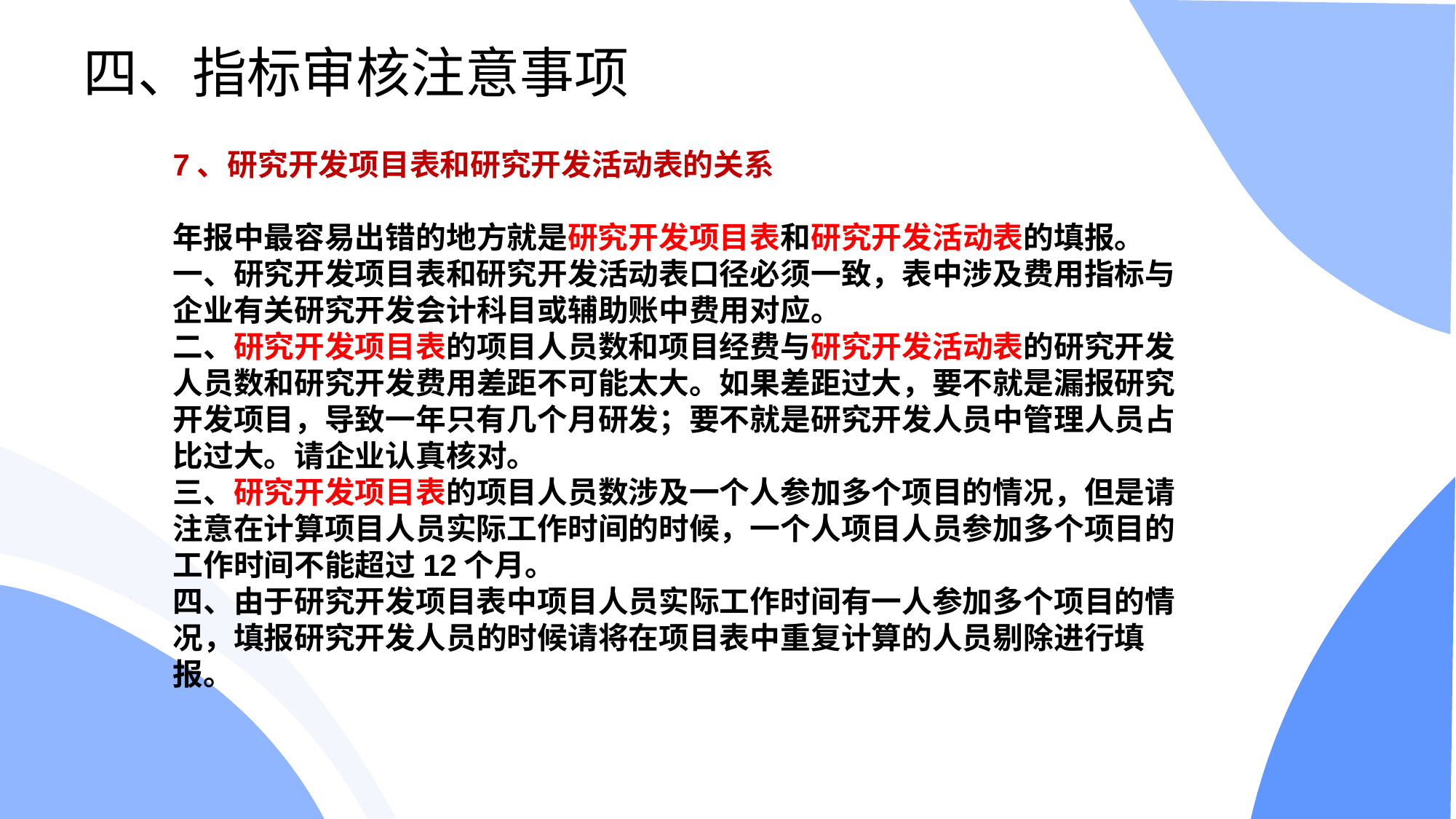

四、指标审核注意事项
# 7、研究开发项目表和研究开发活动表的关系
年报中最容易出错的地方就是研究开发项目表和研究开发活动表的填报。
一、研究开发项目表和研究开发活动表口径必须一致，表中涉及费用指标与企业有关研究开发会计科目或辅助账中费用对应。
二、研究开发项目表的项目人员数和项目经费与研究开发活动表的研究开发人员数和研究开发费用差距不可能太大。如果差距过大，要不就是漏报研究开发项目，导致一年只有几个月研发；要不就是研究开发人员中管理人员占比过大。请企业认真核对。
三、研究开发项目表的项目人员数涉及一个人参加多个项目的情况，但是请注意在计算项目人员实际工作时间的时候，一个人项目人员参加多个项目的工作时间不能超过12个月。
四、由于研究开发项目表中项目人员实际工作时间有一人参加多个项目的情况，填报研究开发人员的时候请将在项目表中重复计算的人员剔除进行填报。